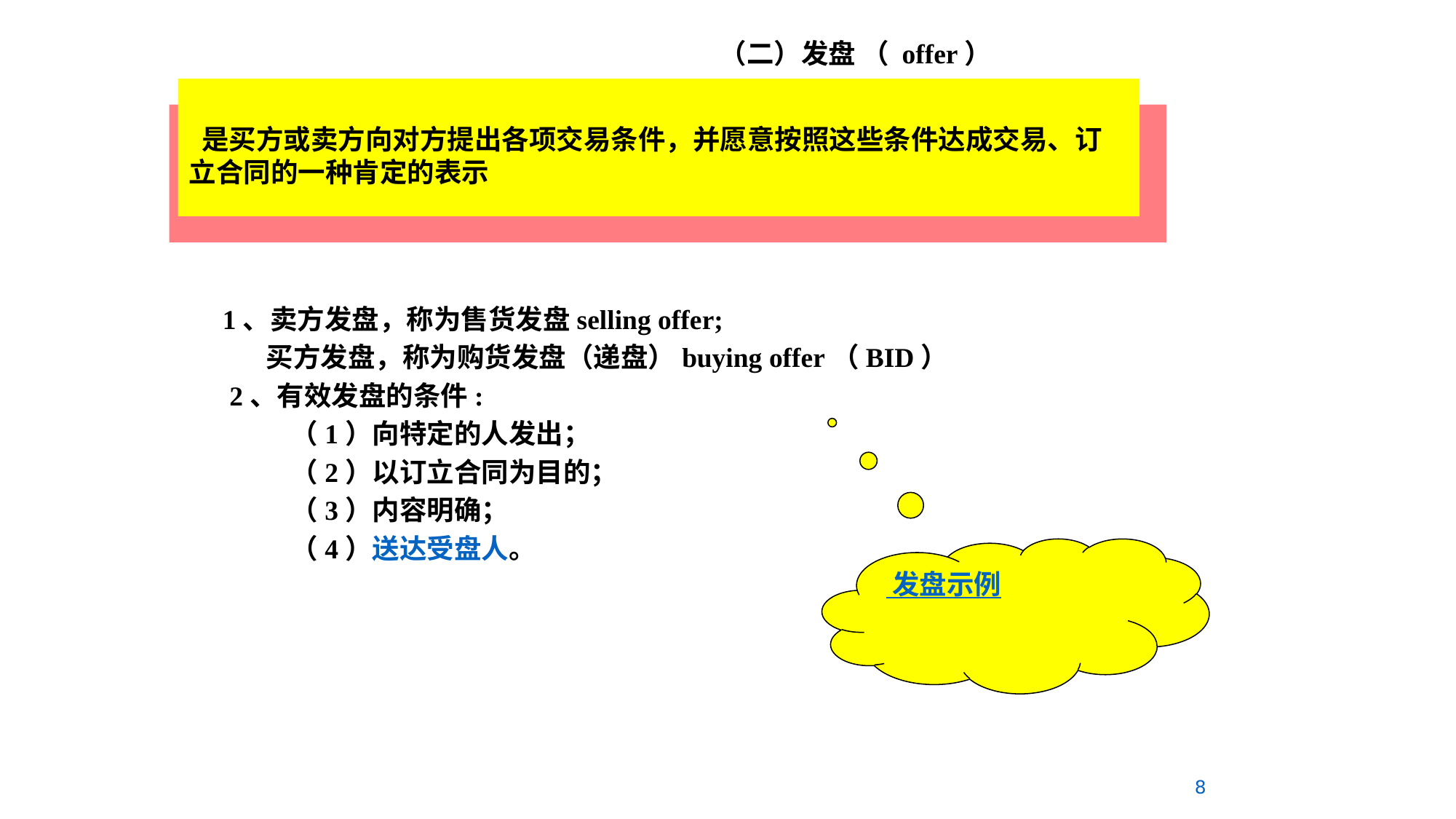

（二）发盘 （ offer）

 是买方或卖方向对方提出各项交易条件，并愿意按照这些条件达成交易、订立合同的一种肯定的表示

1、卖方发盘，称为售货发盘selling offer;
      买方发盘，称为购货发盘（递盘）buying offer（BID）
 2、有效发盘的条件:
          （1）向特定的人发出；
          （2）以订立合同为目的；
          （3）内容明确；
          （4）送达受盘人。
 发盘示例

8